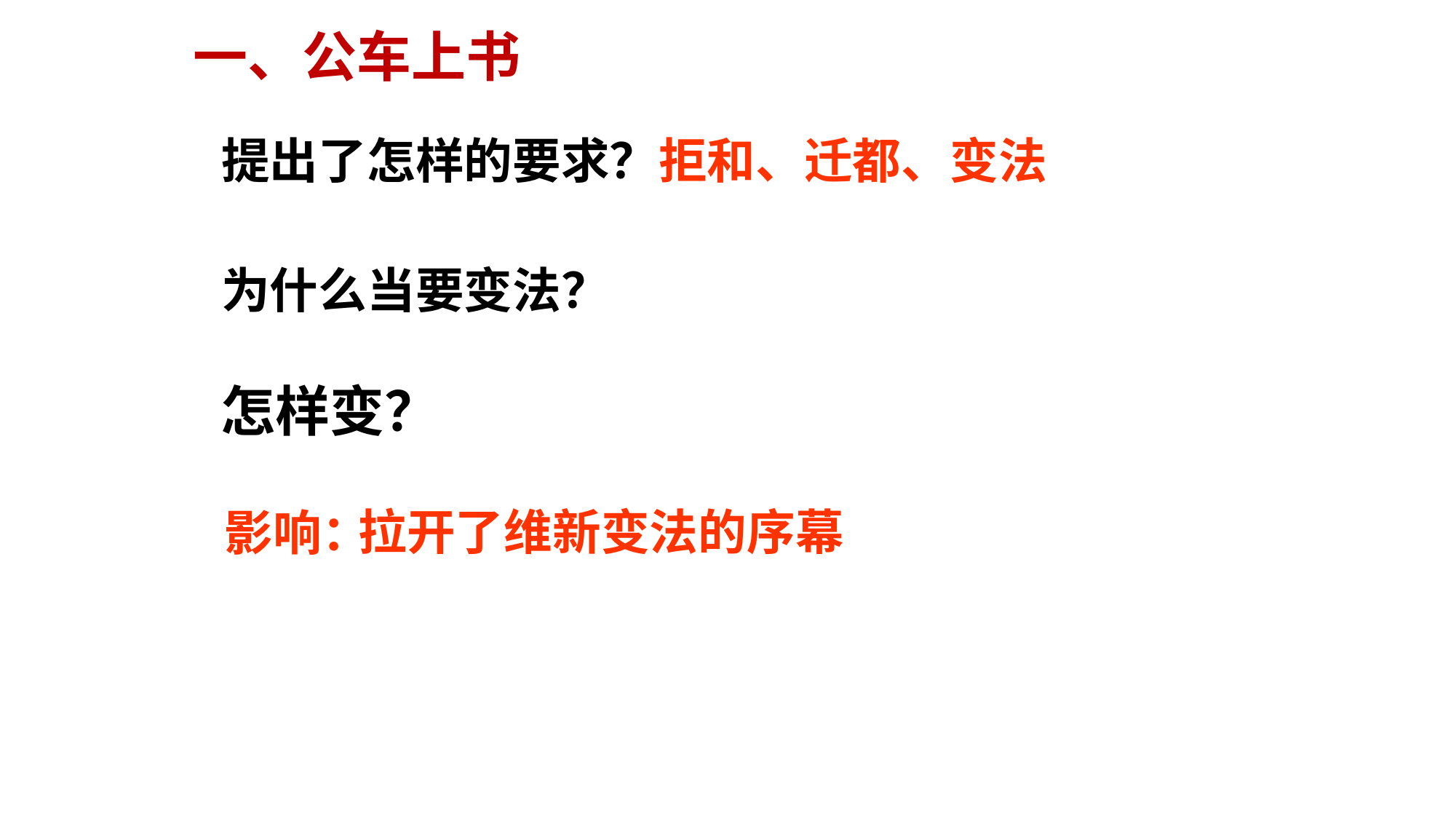

一、公车上书（拉开序幕）

提出了怎样的要求？拒和、迁都、变法
为什么当要变法？
怎样变？
拉开了维新变法的序幕
影响：